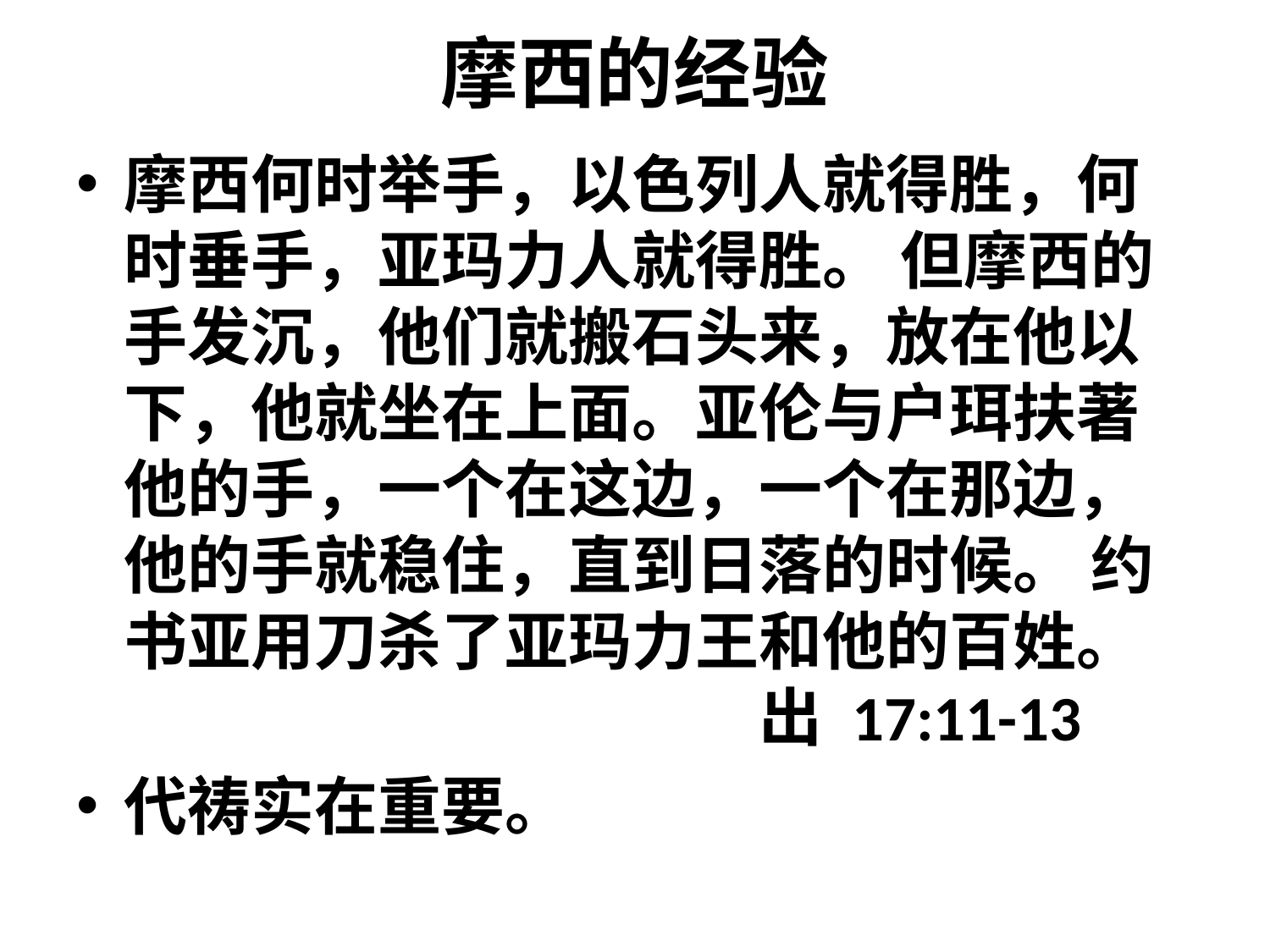

# 摩西的经验
摩西何时举手，以色列人就得胜，何时垂手，亚玛力人就得胜。 但摩西的手发沉，他们就搬石头来，放在他以下，他就坐在上面。亚伦与户珥扶著他的手，一个在这边，一个在那边，他的手就稳住，直到日落的时候。 约书亚用刀杀了亚玛力王和他的百姓。	 				出 17:11-13
代祷实在重要。